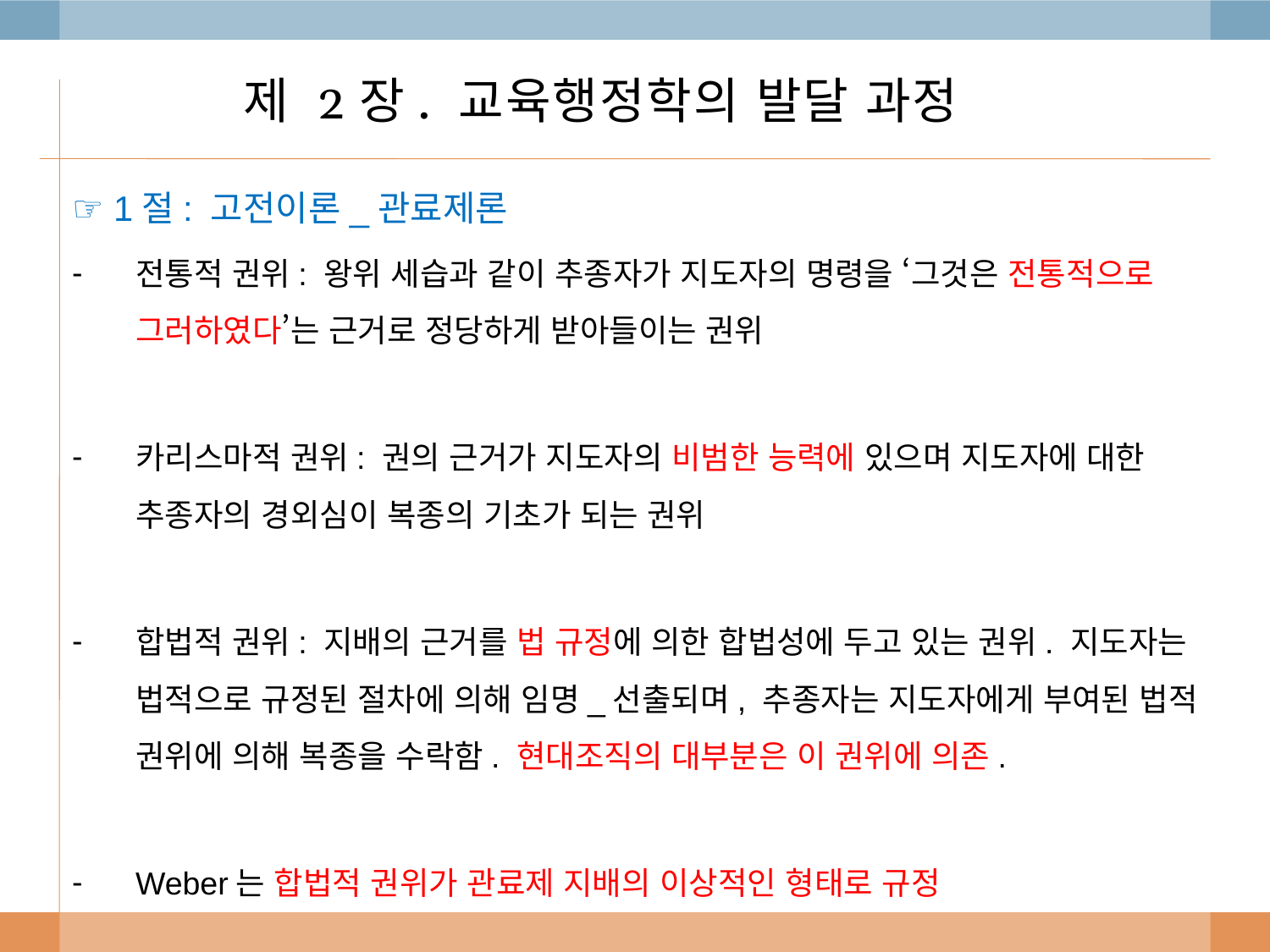

# 제 2장. 교육행정학의 발달 과정
☞ 1절: 고전이론_관료제론
전통적 권위: 왕위 세습과 같이 추종자가 지도자의 명령을 ‘그것은 전통적으로 그러하였다’는 근거로 정당하게 받아들이는 권위

카리스마적 권위: 권의 근거가 지도자의 비범한 능력에 있으며 지도자에 대한 추종자의 경외심이 복종의 기초가 되는 권위

합법적 권위: 지배의 근거를 법 규정에 의한 합법성에 두고 있는 권위. 지도자는 법적으로 규정된 절차에 의해 임명_선출되며, 추종자는 지도자에게 부여된 법적 권위에 의해 복종을 수락함. 현대조직의 대부분은 이 권위에 의존.

Weber는 합법적 권위가 관료제 지배의 이상적인 형태로 규정